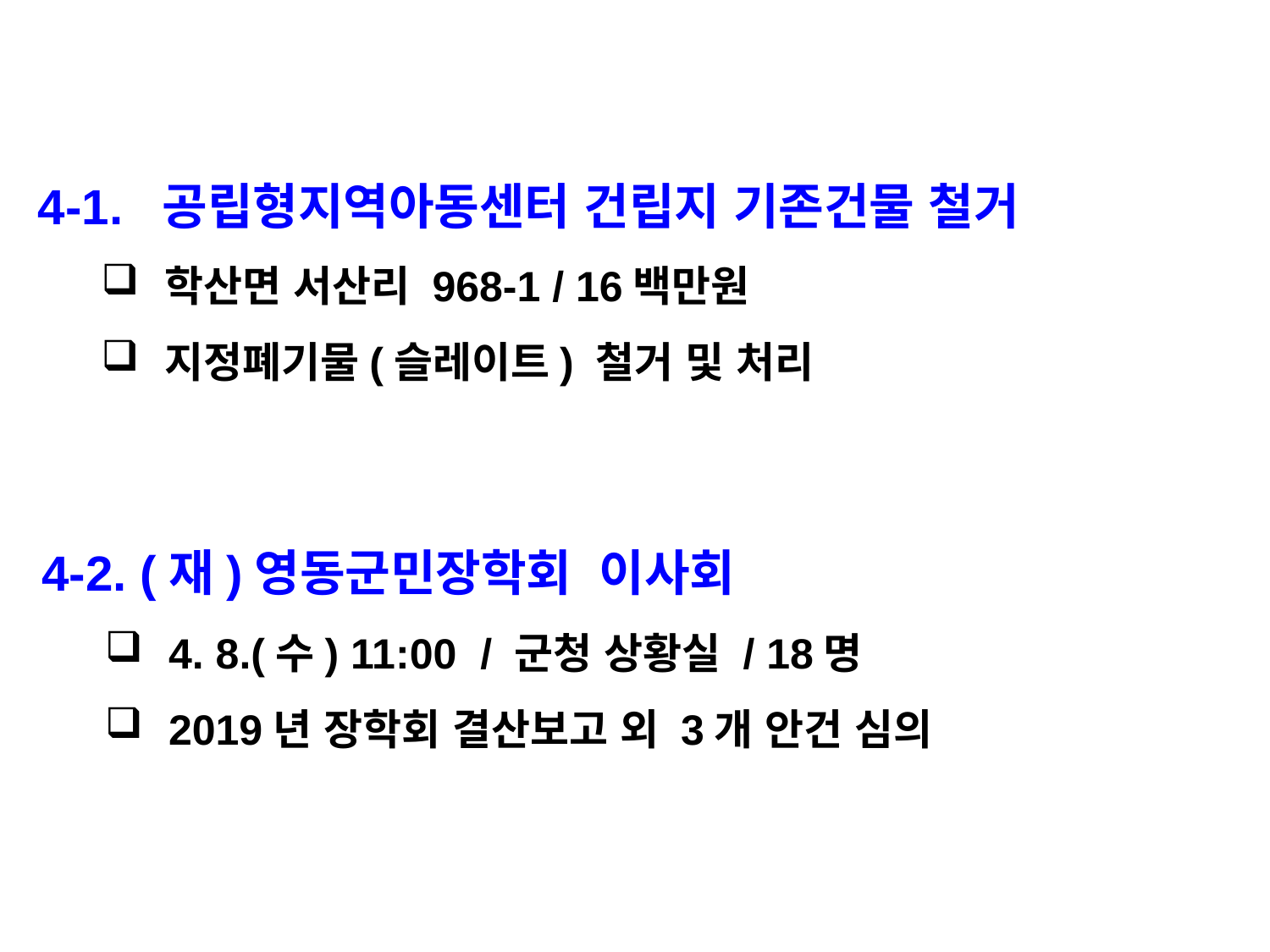

4-1.  공립형지역아동센터 건립지 기존건물 철거
학산면 서산리 968-1 / 16백만원
지정폐기물(슬레이트) 철거 및 처리

4-2. (재)영동군민장학회  이사회
4. 8.(수) 11:00  / 군청 상황실 / 18명
2019년 장학회 결산보고 외 3개 안건 심의